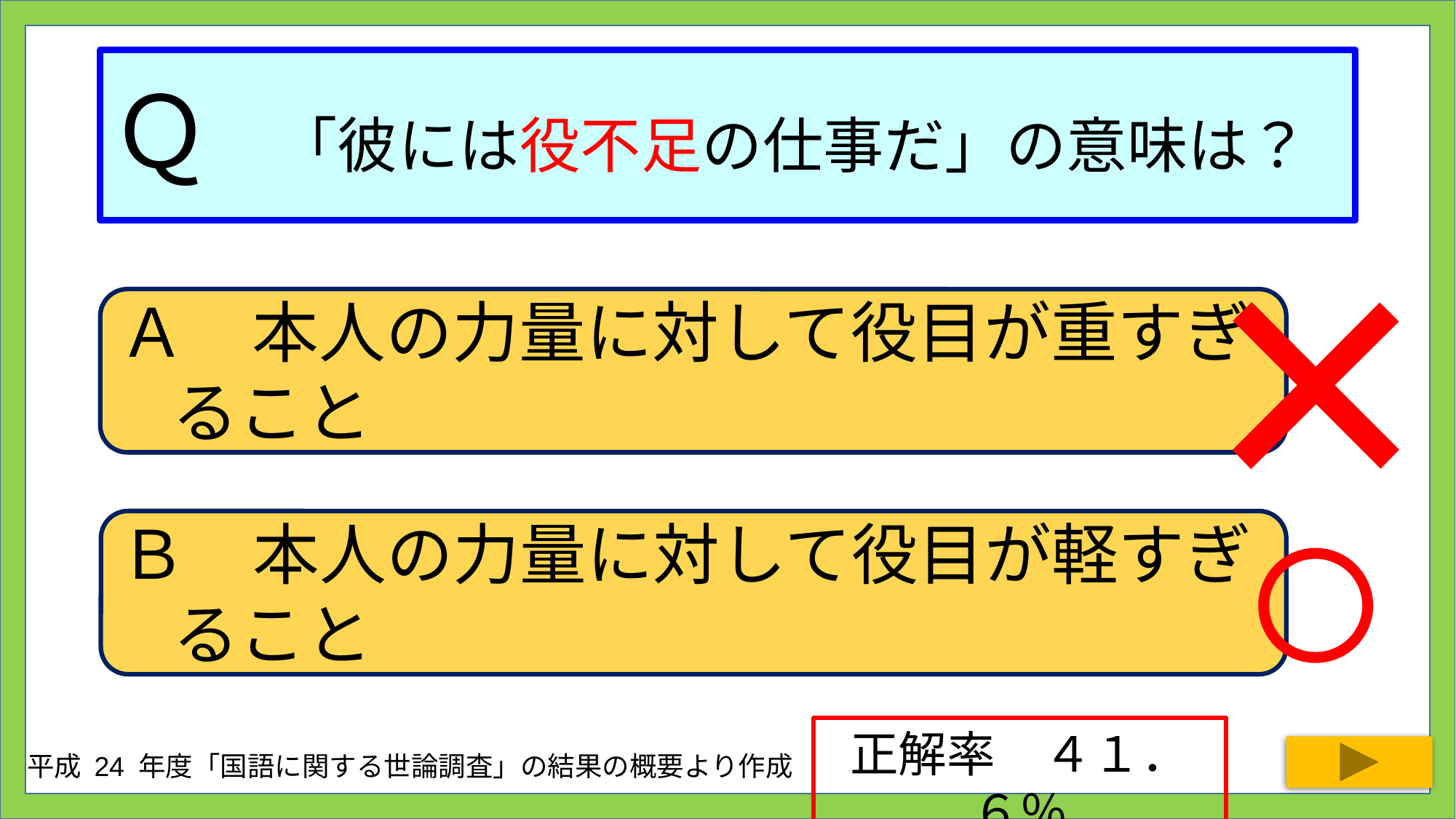

# Ｑ　「彼には役不足の仕事だ」の意味は？
×
Ａ　本人の力量に対して役目が重すぎること
○
Ｂ　本人の力量に対して役目が軽すぎること
正解率　４１．６％

平成 24 年度「国語に関する世論調査」の結果の概要より作成